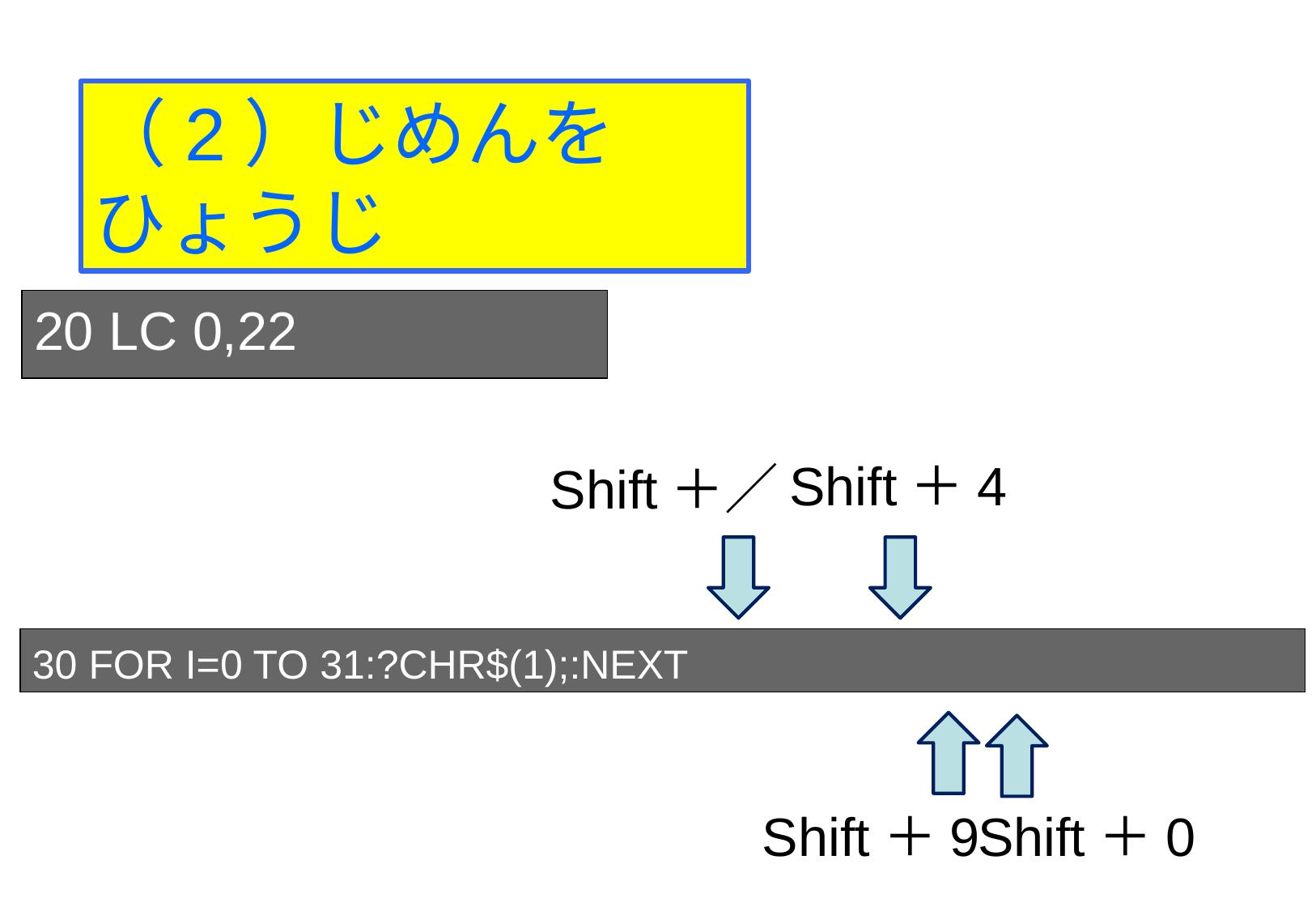

（2）じめんをひょうじ
20 LC 0,22
Shift＋4
Shift＋／

30 FOR I=0 TO 31:?CHR$(1);:NEXT

Shift＋9
Shift＋0